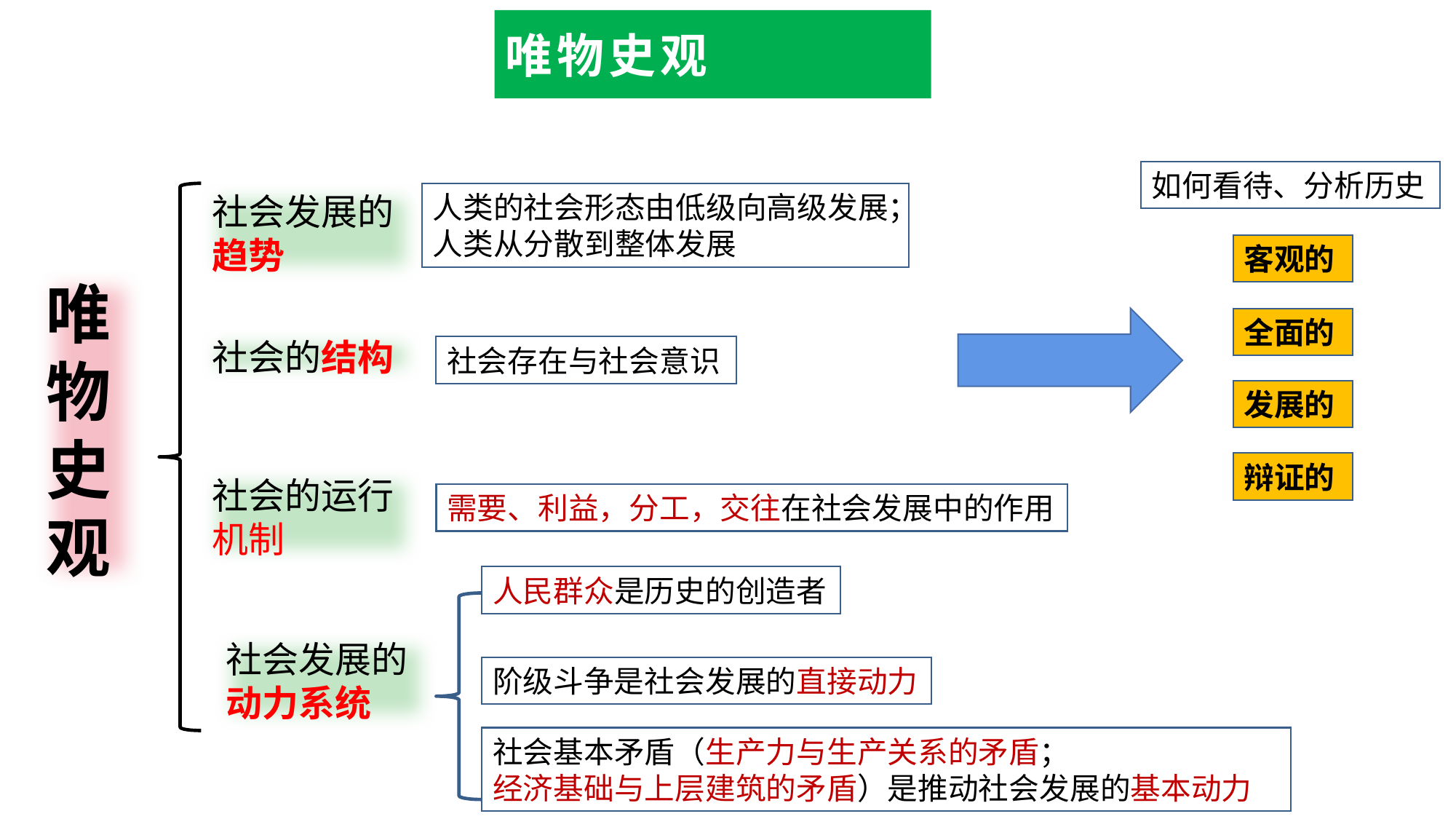

# 唯物史观
如何看待、分析历史

社会发展的趋势
人类的社会形态由低级向高级发展；人类从分散到整体发展
客观的
唯
物
史
观

全面的
社会的结构
社会存在与社会意识
发展的
辩证的
社会的运行机制
需要、利益，分工，交往在社会发展中的作用
人民群众是历史的创造者

社会发展的动力系统
阶级斗争是社会发展的直接动力
社会基本矛盾（生产力与生产关系的矛盾；
经济基础与上层建筑的矛盾）是推动社会发展的基本动力